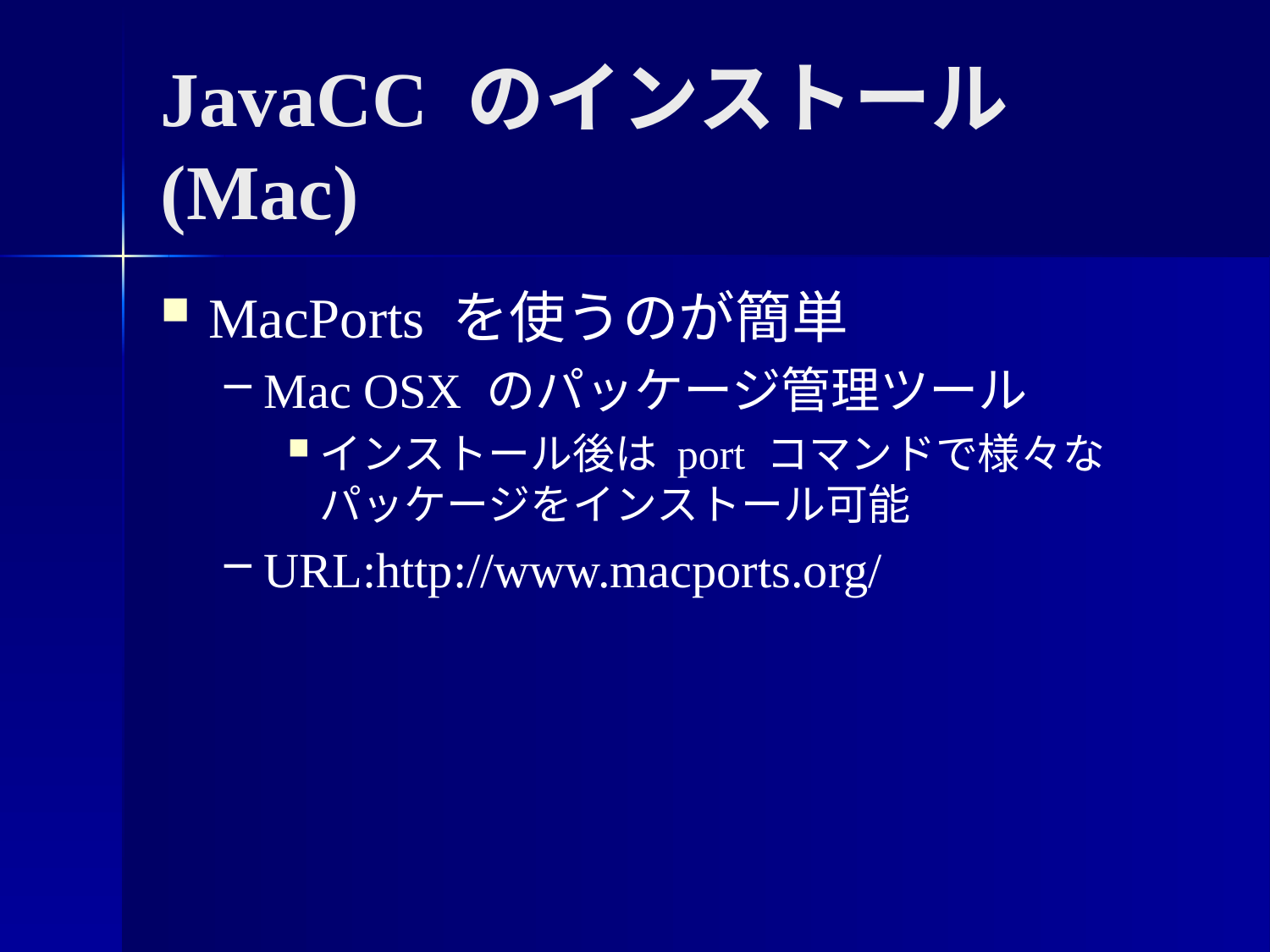

JavaCC のインストール(Mac)
MacPorts を使うのが簡単
Mac OSX のパッケージ管理ツール
インストール後は port コマンドで様々なパッケージをインストール可能
URL:http://www.macports.org/